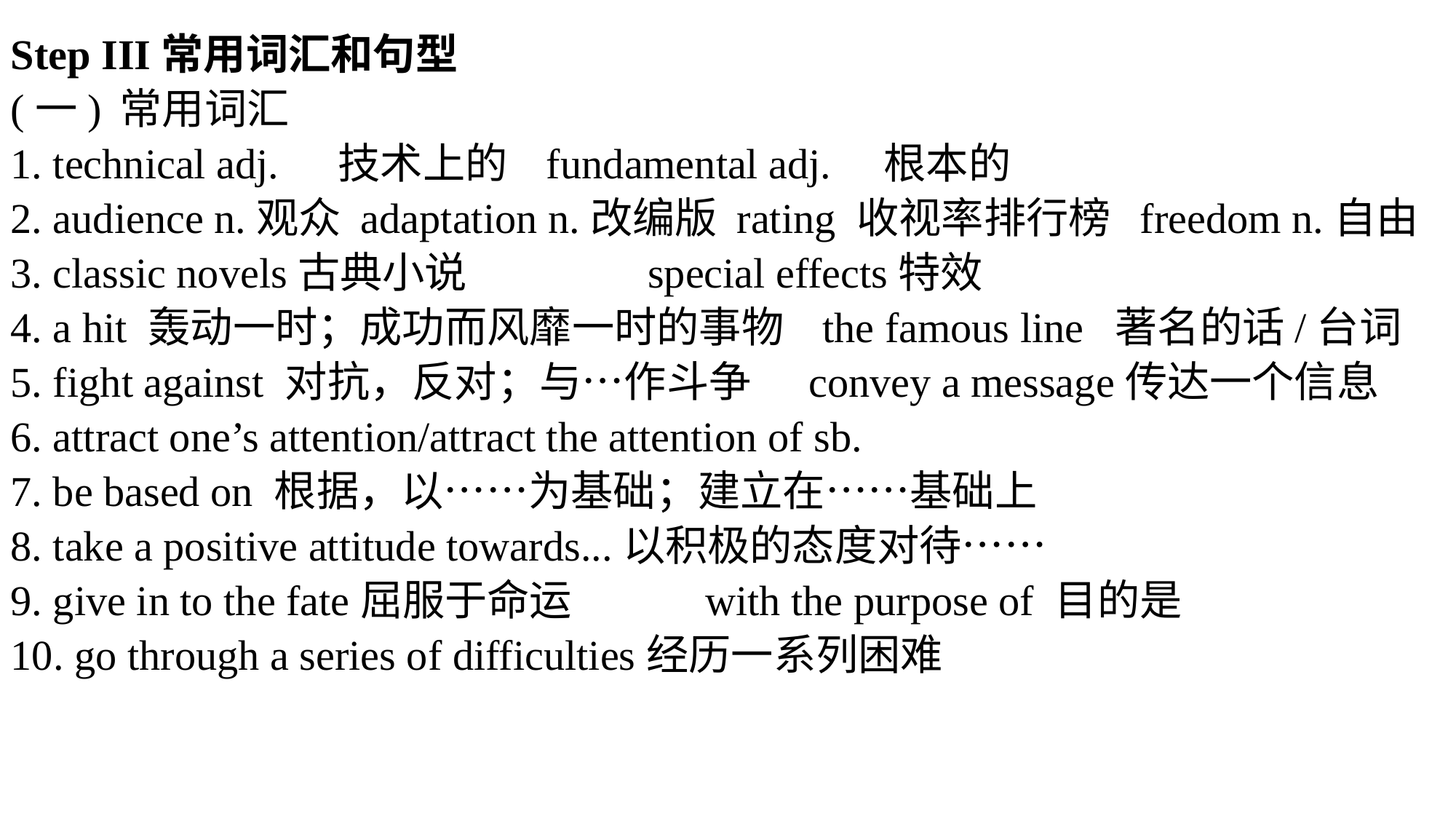

Step III常用词汇和句型
(一)	常用词汇
1. technical adj.	技术上的   fundamental adj.	根本的
2. audience n.观众 adaptation n.改编版 rating 收视率排行榜  freedom n.自由
3. classic novels古典小说                  special effects特效
4. a hit 轰动一时；成功而风靡一时的事物   the famous line  著名的话/台词
5. fight against 对抗，反对；与…作斗争     convey a message传达一个信息
6. attract one’s attention/attract the attention of sb.
7. be based on 根据，以……为基础；建立在……基础上
8. take a positive attitude towards...以积极的态度对待……
9. give in to the fate屈服于命运             with the purpose of 目的是
10. go through a series of difficulties经历一系列困难